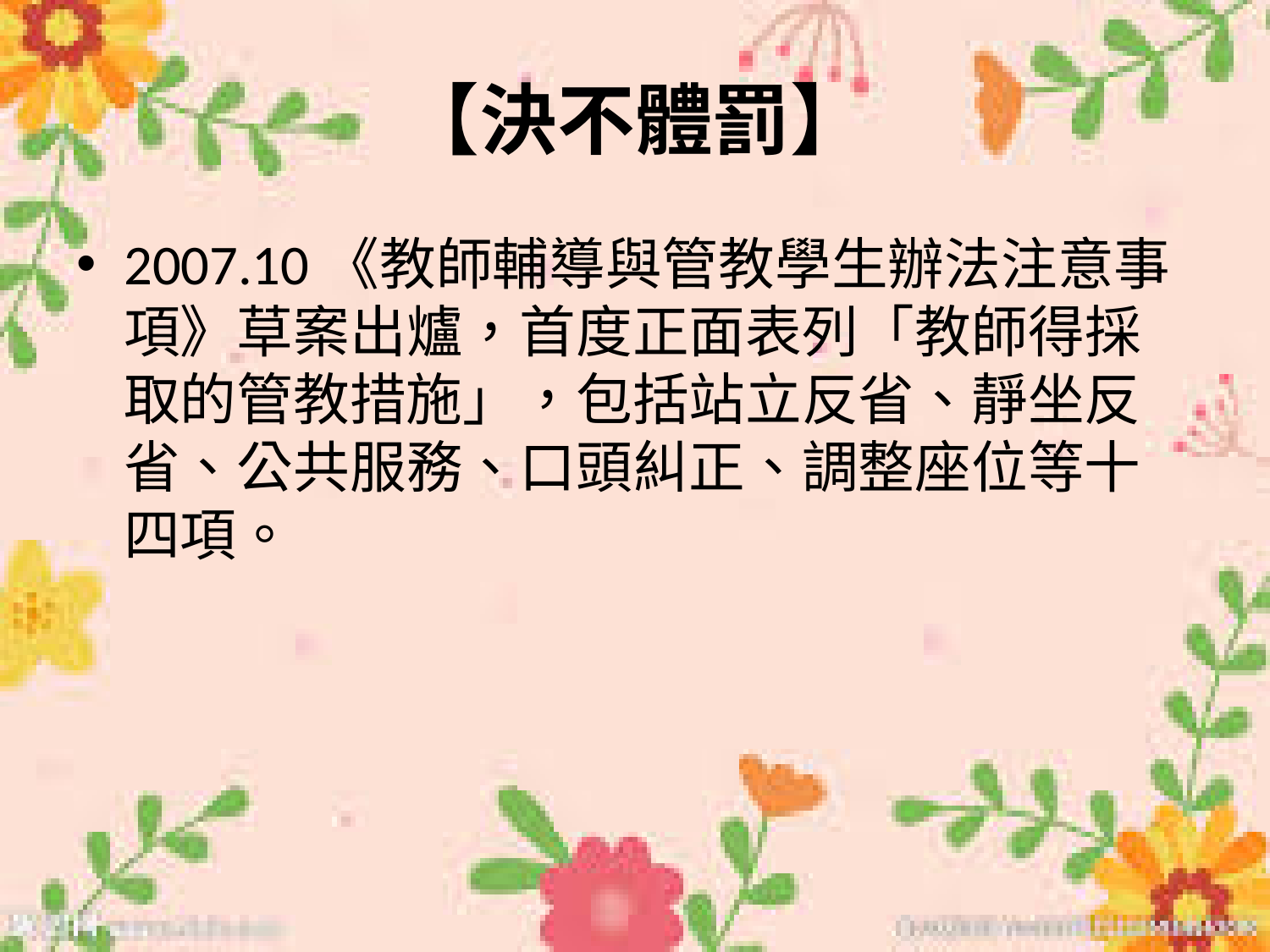

# 【決不體罰】
2007.10《教師輔導與管教學生辦法注意事項》草案出爐，首度正面表列「教師得採取的管教措施」，包括站立反省、靜坐反省、公共服務、口頭糾正、調整座位等十四項。